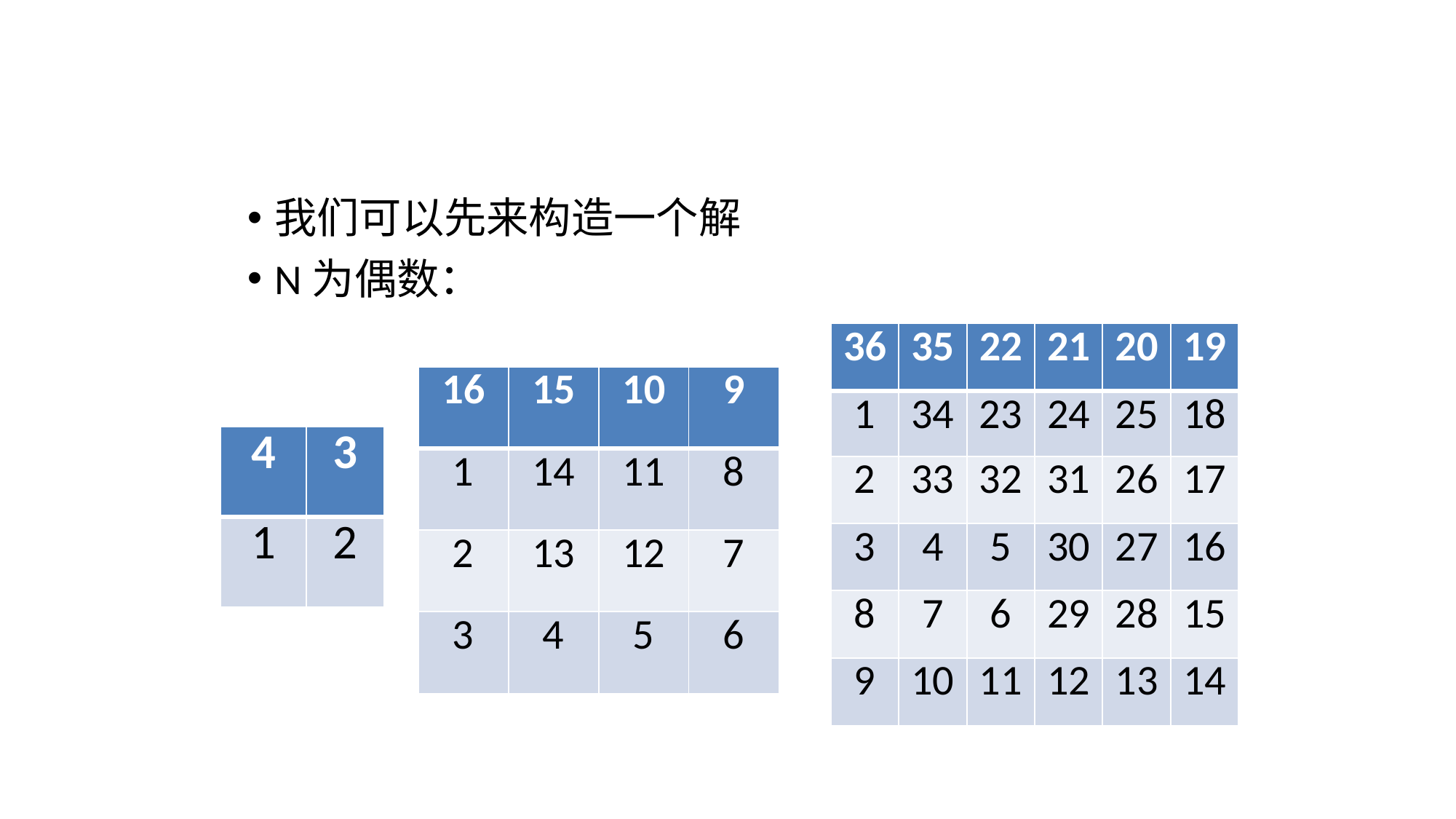

#
我们可以先来构造一个解
N为偶数：
| 36 | 35 | 22 | 21 | 20 | 19 |
| --- | --- | --- | --- | --- | --- |
| 1 | 34 | 23 | 24 | 25 | 18 |
| 2 | 33 | 32 | 31 | 26 | 17 |
| 3 | 4 | 5 | 30 | 27 | 16 |
| 8 | 7 | 6 | 29 | 28 | 15 |
| 9 | 10 | 11 | 12 | 13 | 14 |
| 16 | 15 | 10 | 9 |
| --- | --- | --- | --- |
| 1 | 14 | 11 | 8 |
| 2 | 13 | 12 | 7 |
| 3 | 4 | 5 | 6 |
| 4 | 3 |
| --- | --- |
| 1 | 2 |